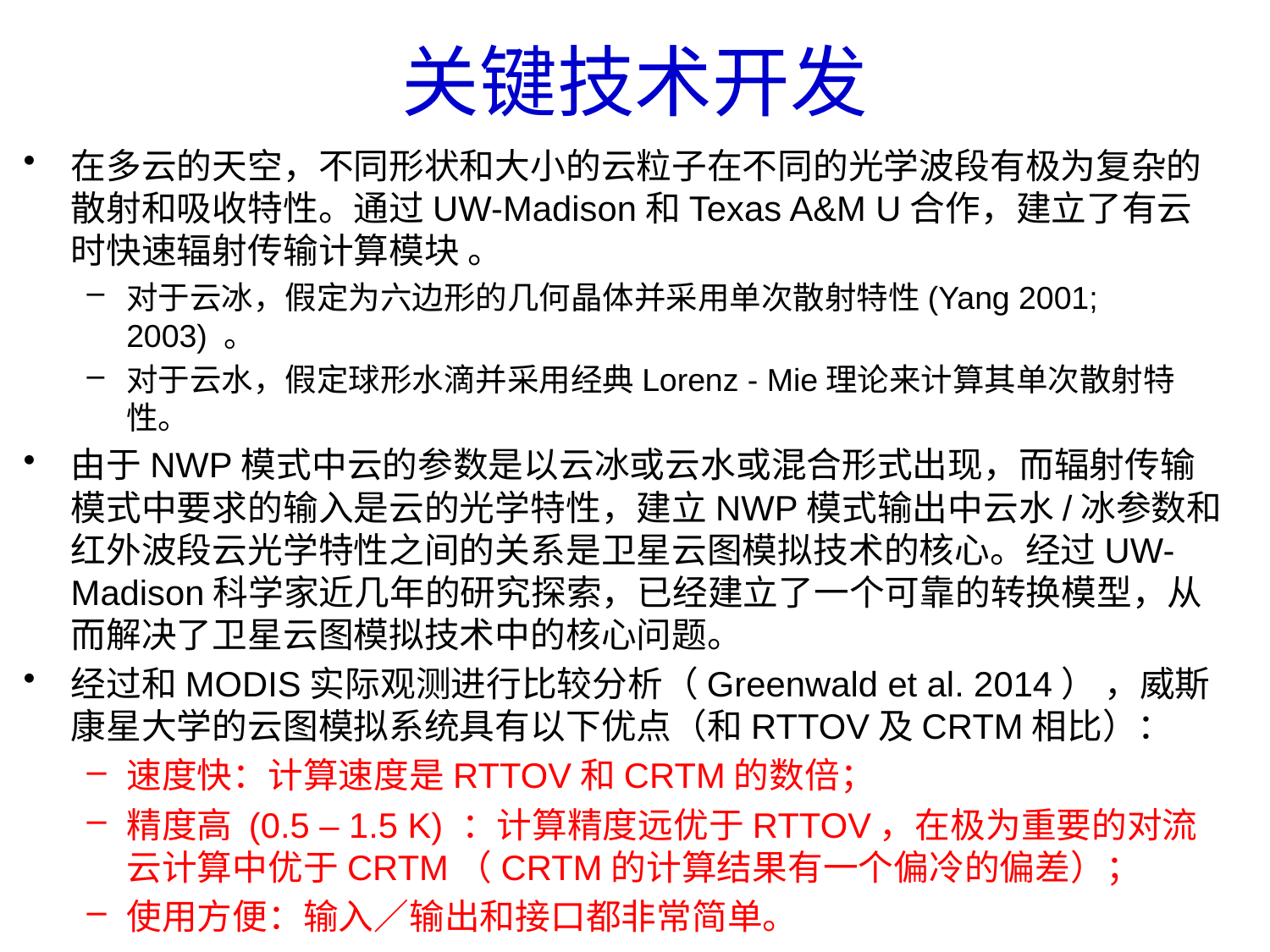

# 关键技术开发
在多云的天空，不同形状和大小的云粒子在不同的光学波段有极为复杂的散射和吸收特性。通过UW-Madison和Texas A&M U合作，建立了有云时快速辐射传输计算模块 。
对于云冰，假定为六边形的几何晶体并采用单次散射特性(Yang 2001; 2003) 。
对于云水，假定球形水滴并采用经典Lorenz - Mie理论来计算其单次散射特性。
由于NWP模式中云的参数是以云冰或云水或混合形式出现，而辐射传输模式中要求的输入是云的光学特性，建立NWP模式输出中云水/冰参数和红外波段云光学特性之间的关系是卫星云图模拟技术的核心。经过UW-Madison科学家近几年的研究探索，已经建立了一个可靠的转换模型，从而解决了卫星云图模拟技术中的核心问题。
经过和MODIS实际观测进行比较分析（Greenwald et al. 2014） ，威斯康星大学的云图模拟系统具有以下优点（和RTTOV及CRTM相比）：
速度快：计算速度是RTTOV和CRTM的数倍；
精度高 (0.5 – 1.5 K) ：计算精度远优于RTTOV，在极为重要的对流云计算中优于CRTM（CRTM的计算结果有一个偏冷的偏差）；
使用方便：输入／输出和接口都非常简单。